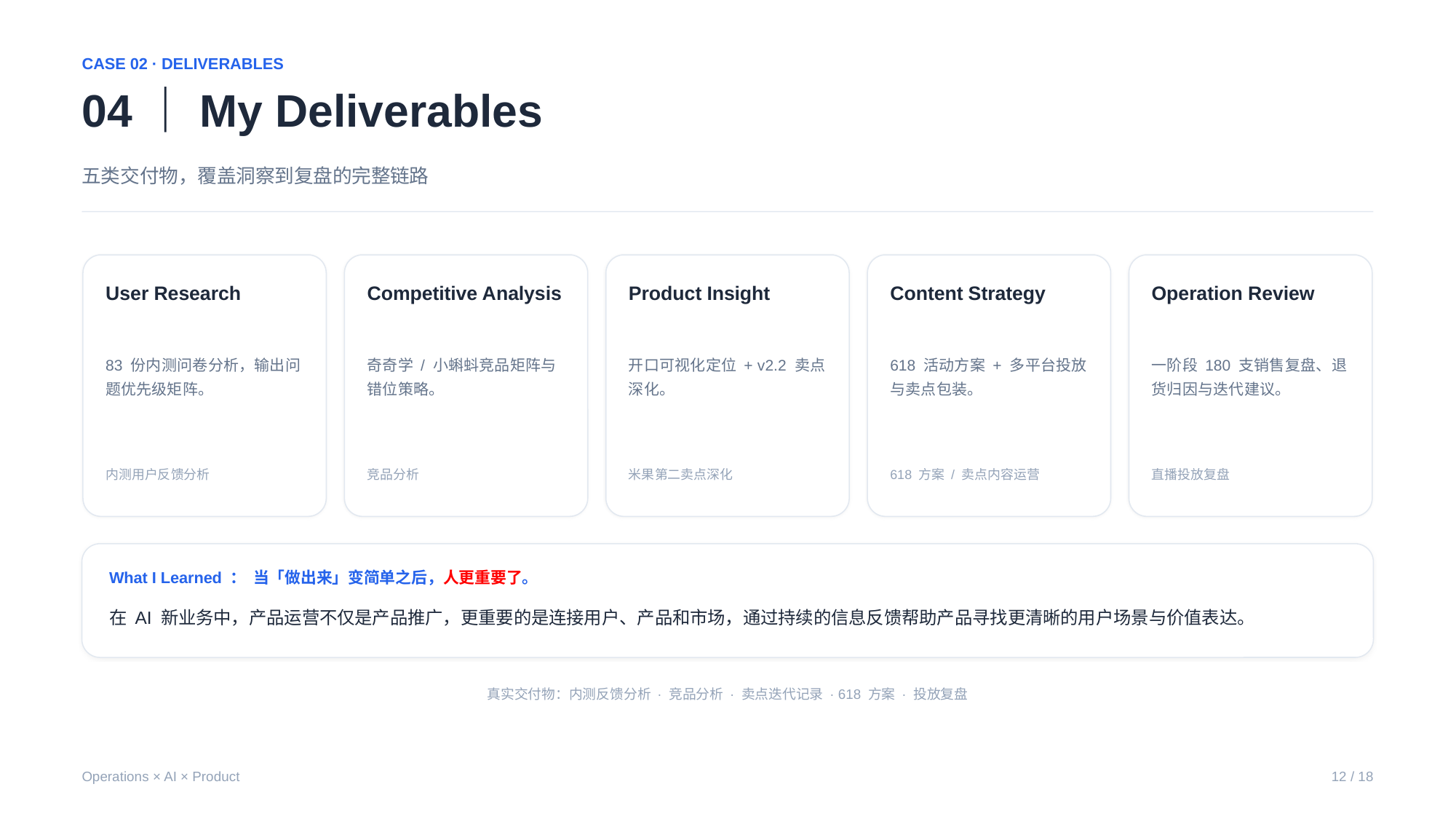

CASE 02 · DELIVERABLES
04｜My Deliverables
五类交付物，覆盖洞察到复盘的完整链路

User Research
Competitive Analysis
Product Insight
Content Strategy
Operation Review
83 份内测问卷分析，输出问题优先级矩阵。
奇奇学 / 小蝌蚪竞品矩阵与错位策略。
开口可视化定位 + v2.2 卖点深化。
618 活动方案 + 多平台投放与卖点包装。
一阶段 180 支销售复盘、退货归因与迭代建议。
内测用户反馈分析
竞品分析
米果第二卖点深化
618 方案 / 卖点内容运营
直播投放复盘

What I Learned ：  当「做出来」变简单之后，人更重要了。
在 AI 新业务中，产品运营不仅是产品推广，更重要的是连接用户、产品和市场，通过持续的信息反馈帮助产品寻找更清晰的用户场景与价值表达。
真实交付物：内测反馈分析 · 竞品分析 · 卖点迭代记录 · 618 方案 · 投放复盘
Operations × AI × Product
12 / 18